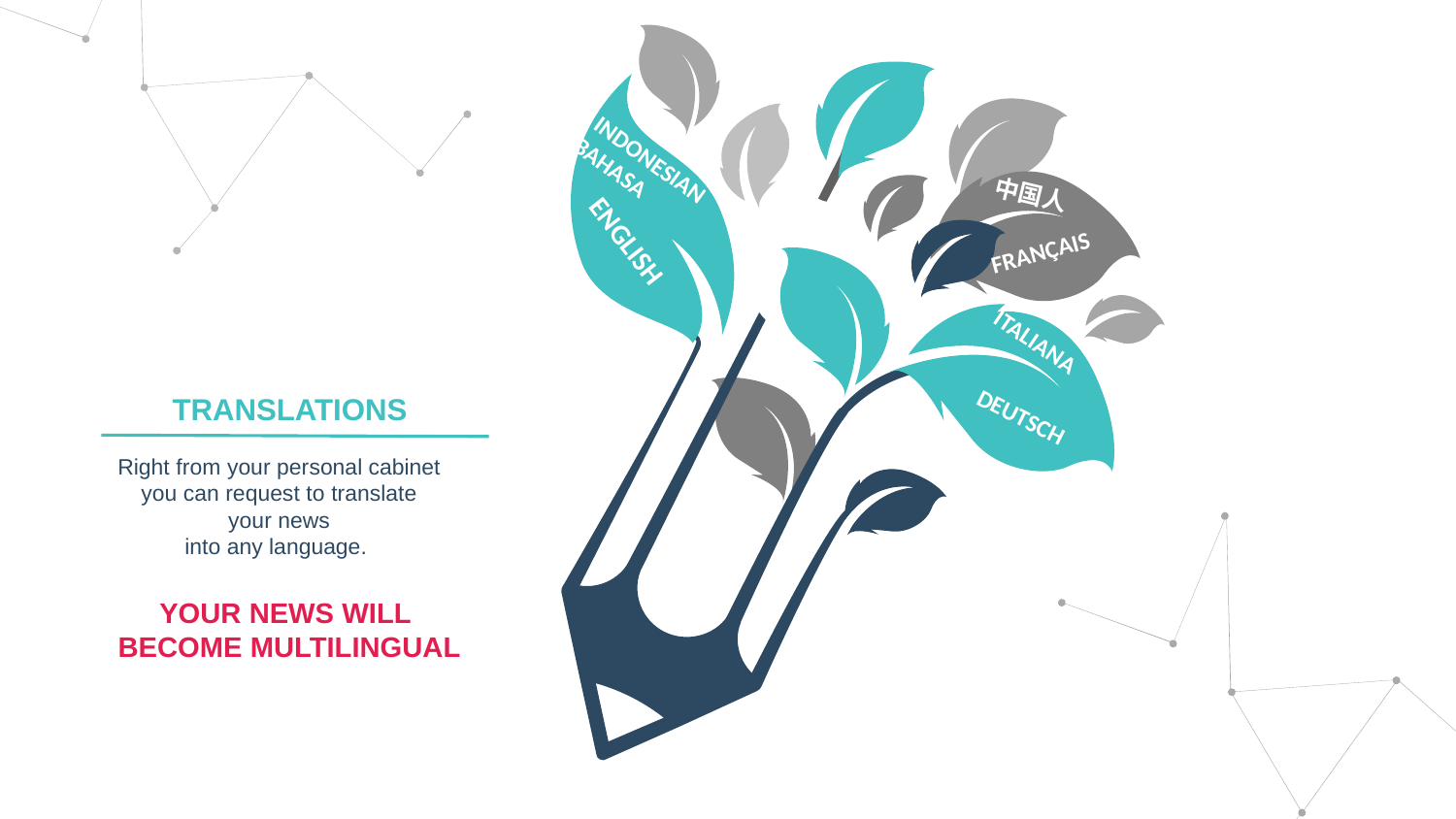

INDONESIAN
BAHASA

中国人

ENGLISH
 FRANÇAIS

ITALIANA

TRANSLATIONS
 DEUTSCH
Right from your personal cabinet you can request to translate
 your news
into any language.

YOUR NEWS WILL
BECOME MULTILINGUAL